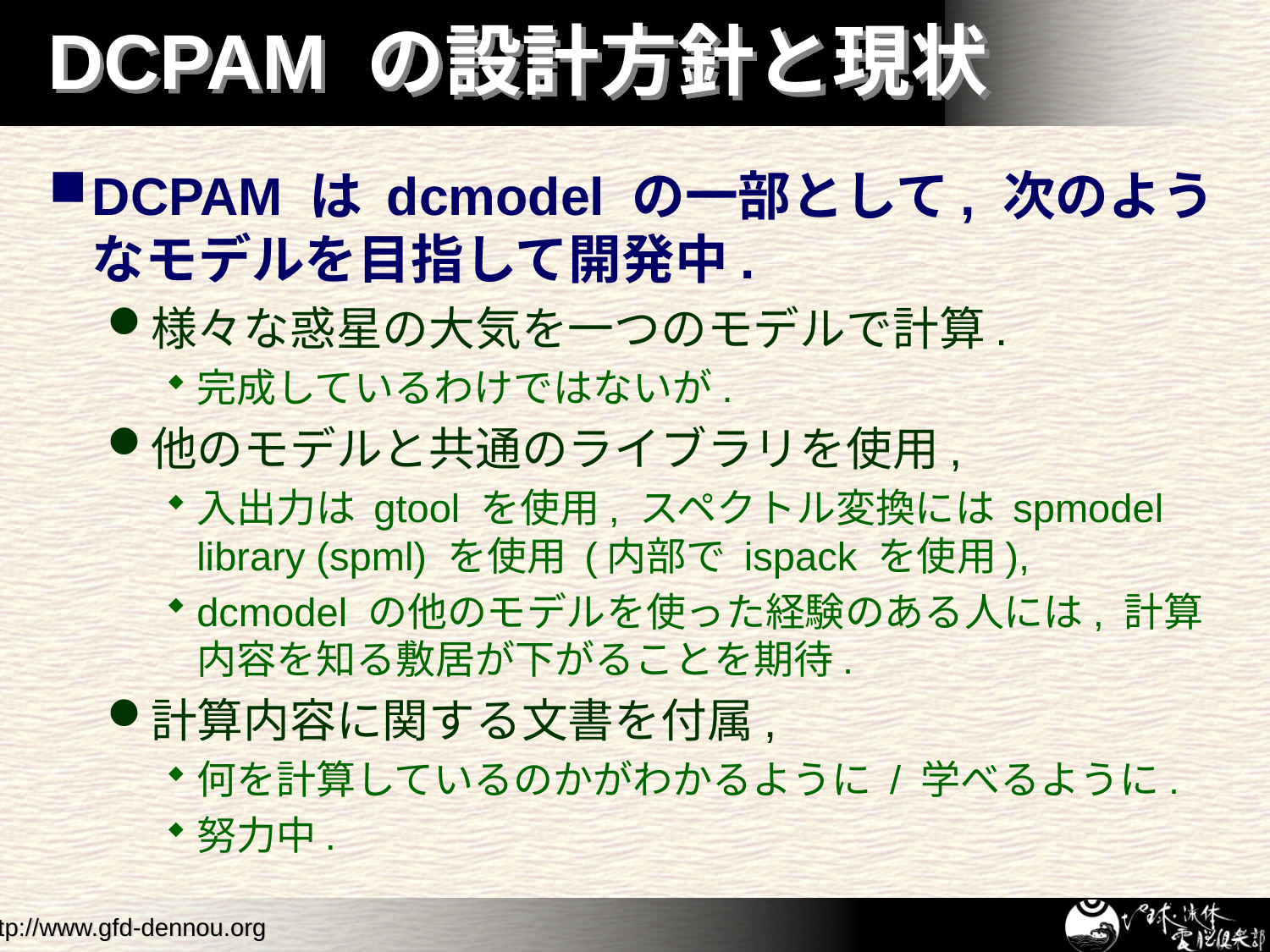

# DCPAM の設計方針と現状
DCPAM は dcmodel の一部として, 次のようなモデルを目指して開発中.
様々な惑星の大気を一つのモデルで計算.
完成しているわけではないが.
他のモデルと共通のライブラリを使用,
入出力は gtool を使用, スペクトル変換には spmodel library (spml) を使用 (内部で ispack を使用),
dcmodel の他のモデルを使った経験のある人には, 計算内容を知る敷居が下がることを期待.
計算内容に関する文書を付属,
何を計算しているのかがわかるように / 学べるように.
努力中.